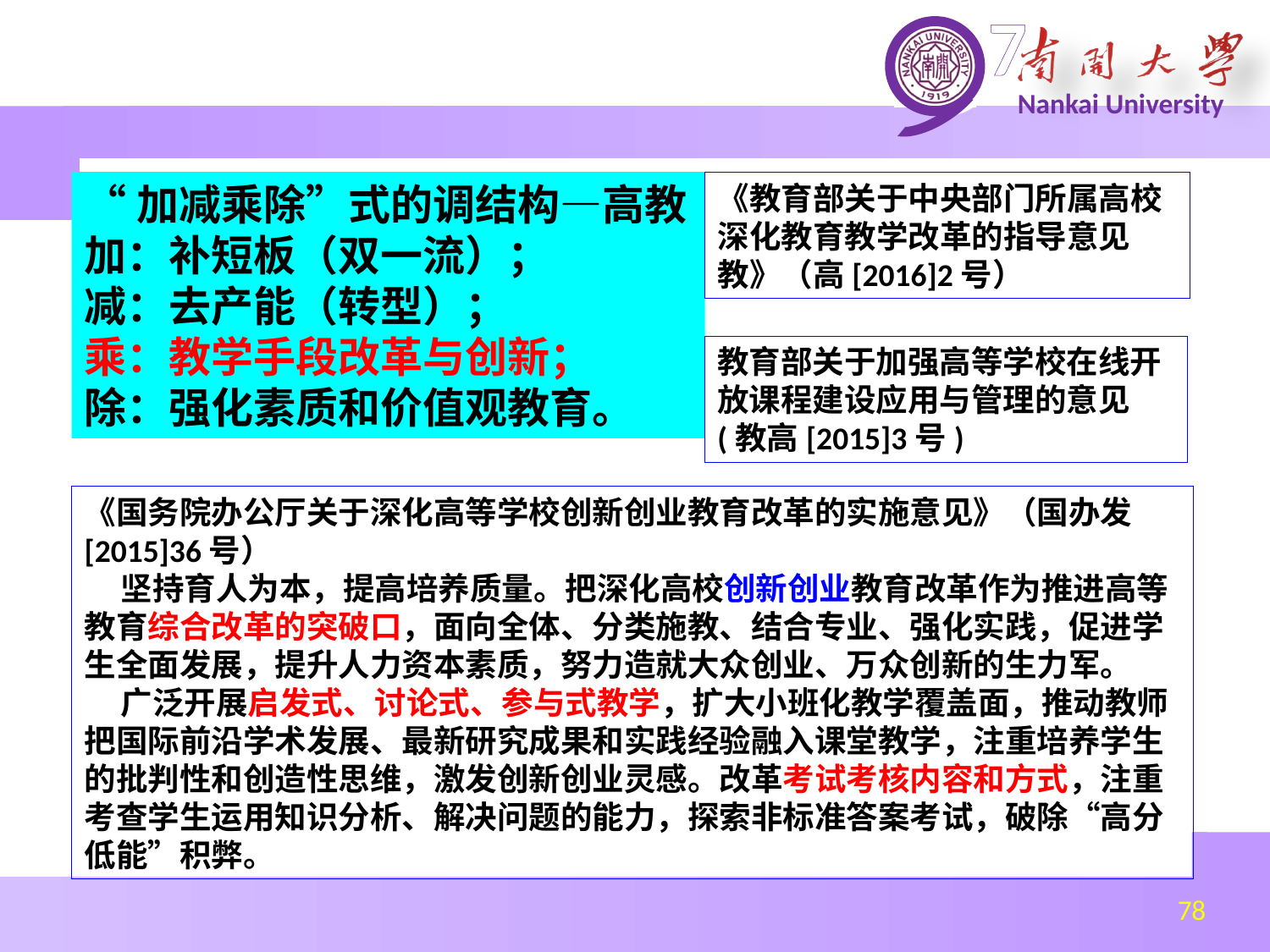

“加减乘除”式的调结构—高教
加：补短板（双一流）；
减：去产能（转型）；
乘：教学手段改革与创新；
除：强化素质和价值观教育。
《教育部关于中央部门所属高校深化教育教学改革的指导意见教》（高[2016]2号）
教育部关于加强高等学校在线开放课程建设应用与管理的意见
(教高[2015]3号)
《国务院办公厅关于深化高等学校创新创业教育改革的实施意见》（国办发[2015]36号）
    坚持育人为本，提高培养质量。把深化高校创新创业教育改革作为推进高等教育综合改革的突破口，面向全体、分类施教、结合专业、强化实践，促进学生全面发展，提升人力资本素质，努力造就大众创业、万众创新的生力军。
    广泛开展启发式、讨论式、参与式教学，扩大小班化教学覆盖面，推动教师把国际前沿学术发展、最新研究成果和实践经验融入课堂教学，注重培养学生的批判性和创造性思维，激发创新创业灵感。改革考试考核内容和方式，注重考查学生运用知识分析、解决问题的能力，探索非标准答案考试，破除“高分低能”积弊。